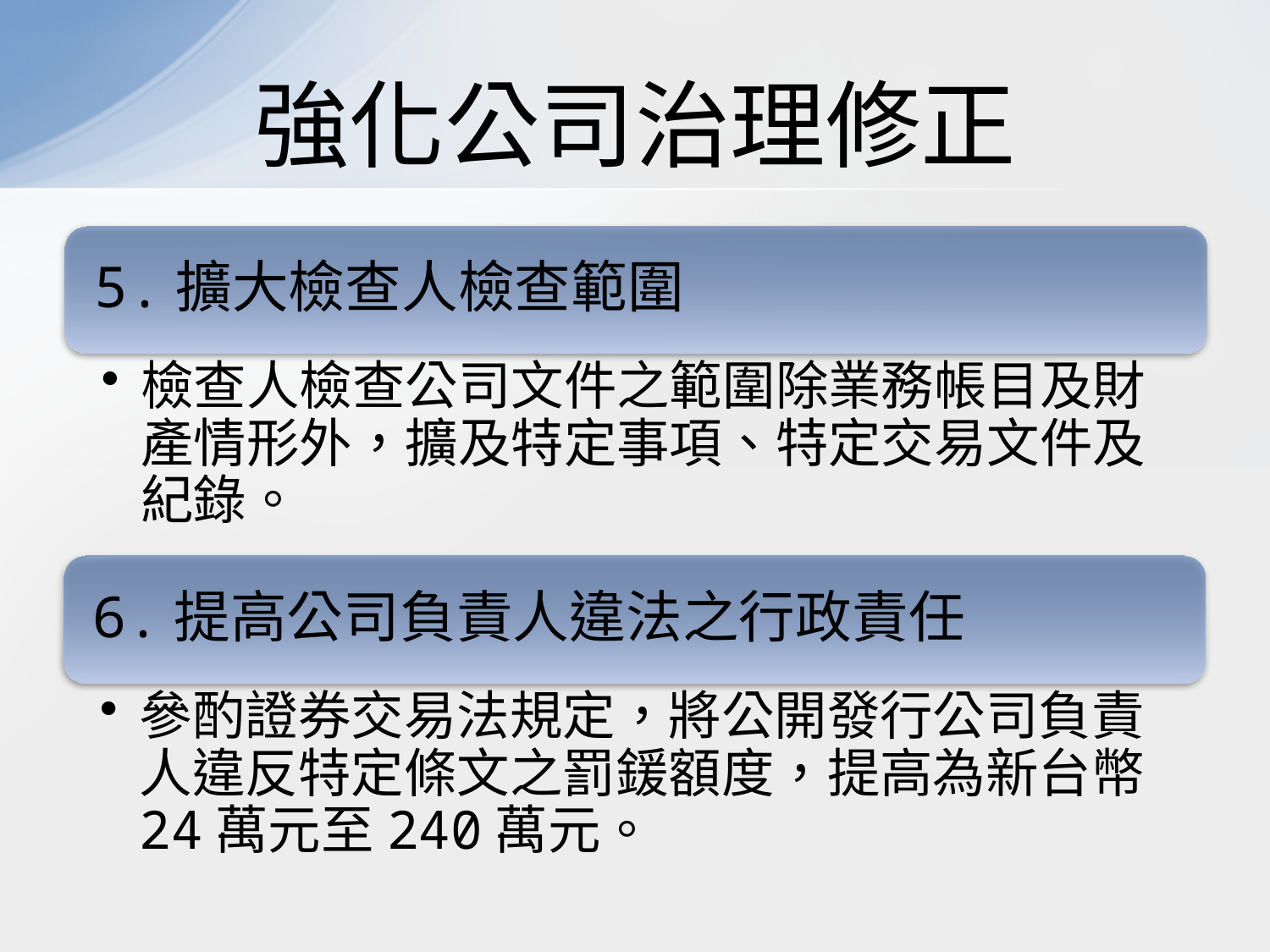

# 強化公司治理修正
5.擴大檢查人檢查範圍
檢查人檢查公司文件之範圍除業務帳目及財產情形外，擴及特定事項、特定交易文件及紀錄。
6.提高公司負責人違法之行政責任
參酌證券交易法規定，將公開發行公司負責人違反特定條文之罰鍰額度，提高為新台幣24萬元至240萬元。